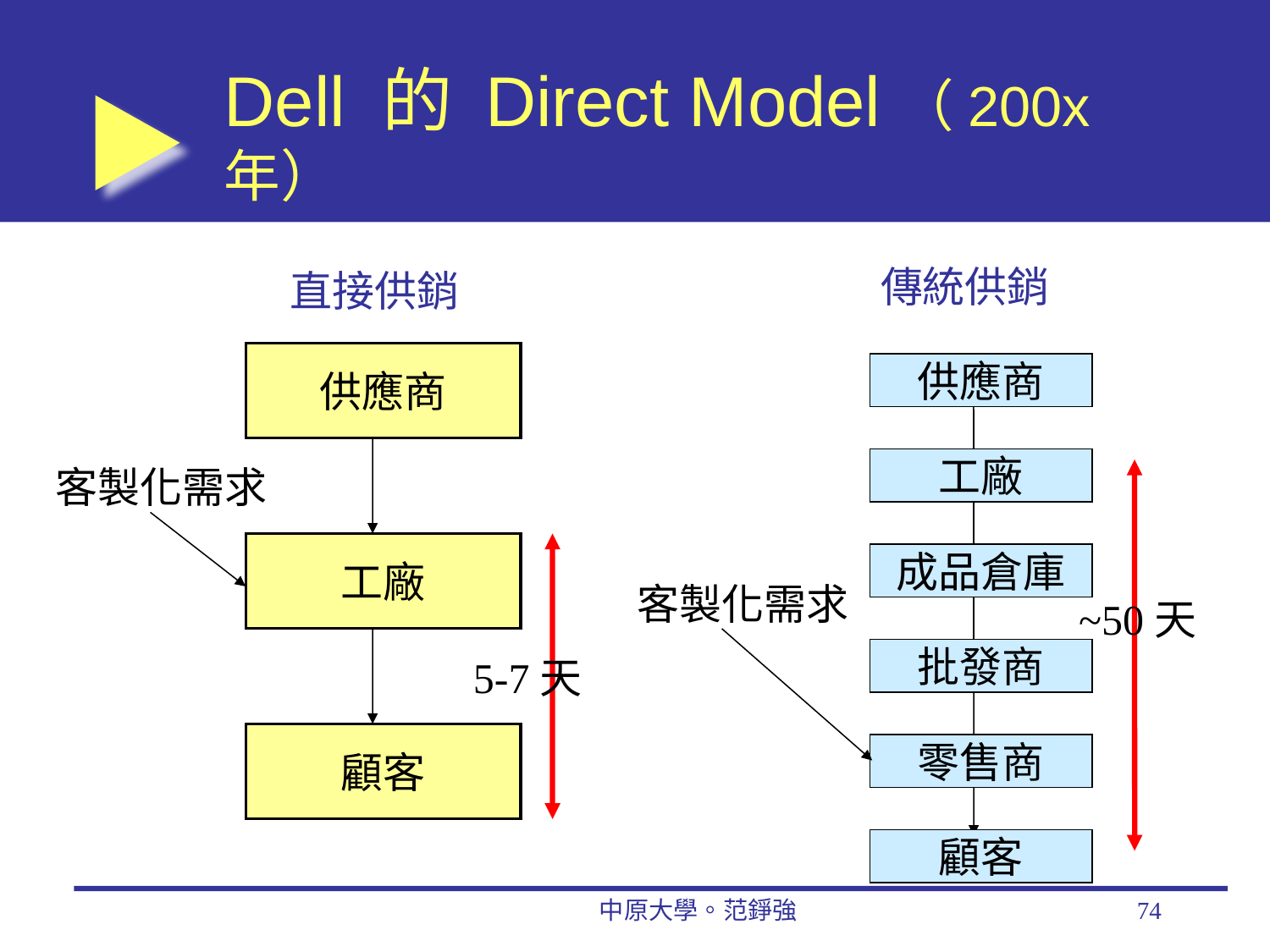

# Dell 的 Direct Model（200x年）
傳統供銷
直接供銷
供應商
供應商

工廠
客製化需求

工廠

成品倉庫
客製化需求
~50天

批發商
5-7天
顧客
零售商
顧客
中原大學。范錚強
74